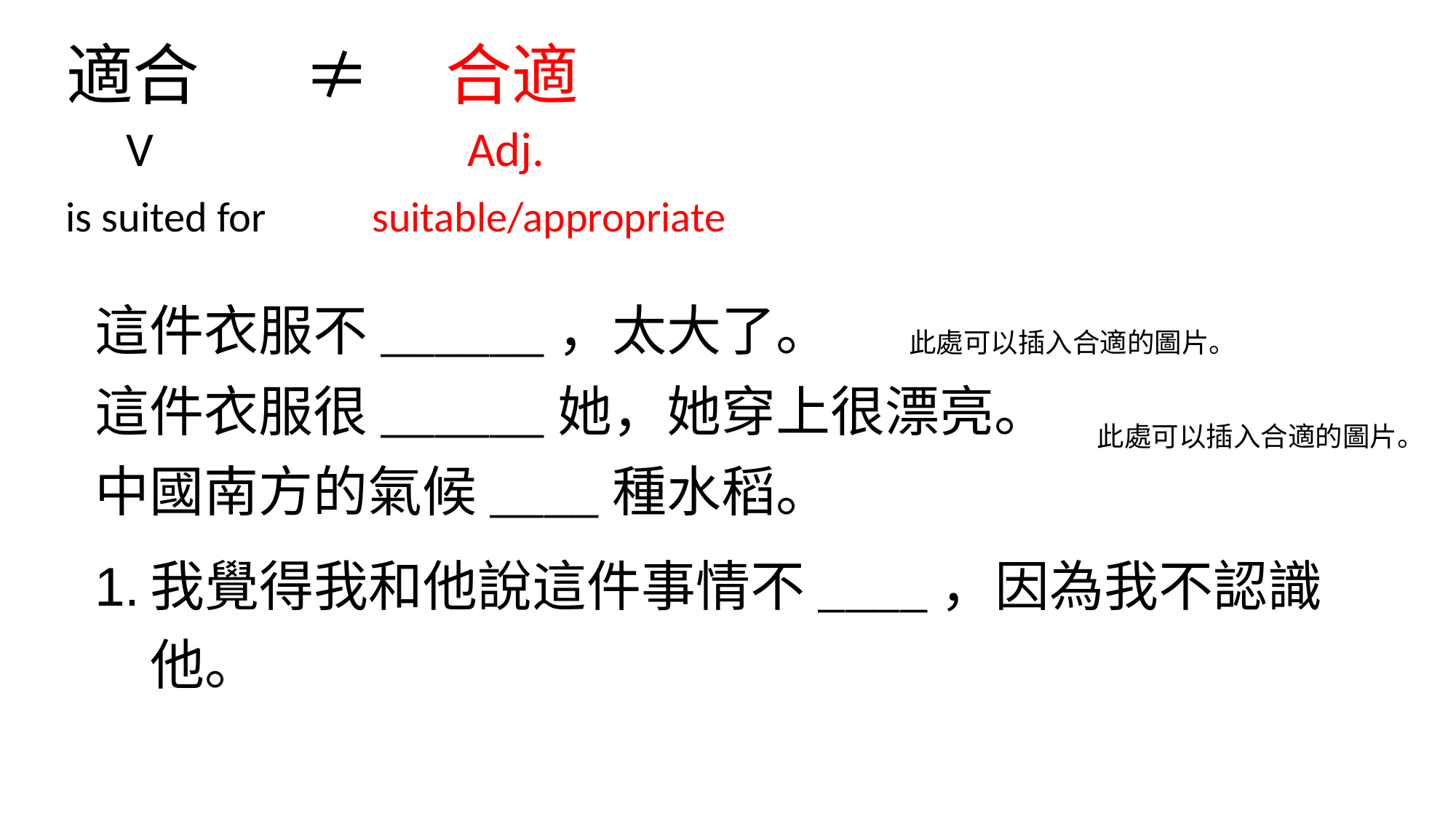

# 適合       ≠     合適
Adj.
V
is suited for           suitable/appropriate
這件衣服不______，太大了。
這件衣服很______她，她穿上很漂亮。
中國南方的氣候____種水稻。
我覺得我和他說這件事情不____，因為我不認識他。
此處可以插入合適的圖片。
此處可以插入合適的圖片。